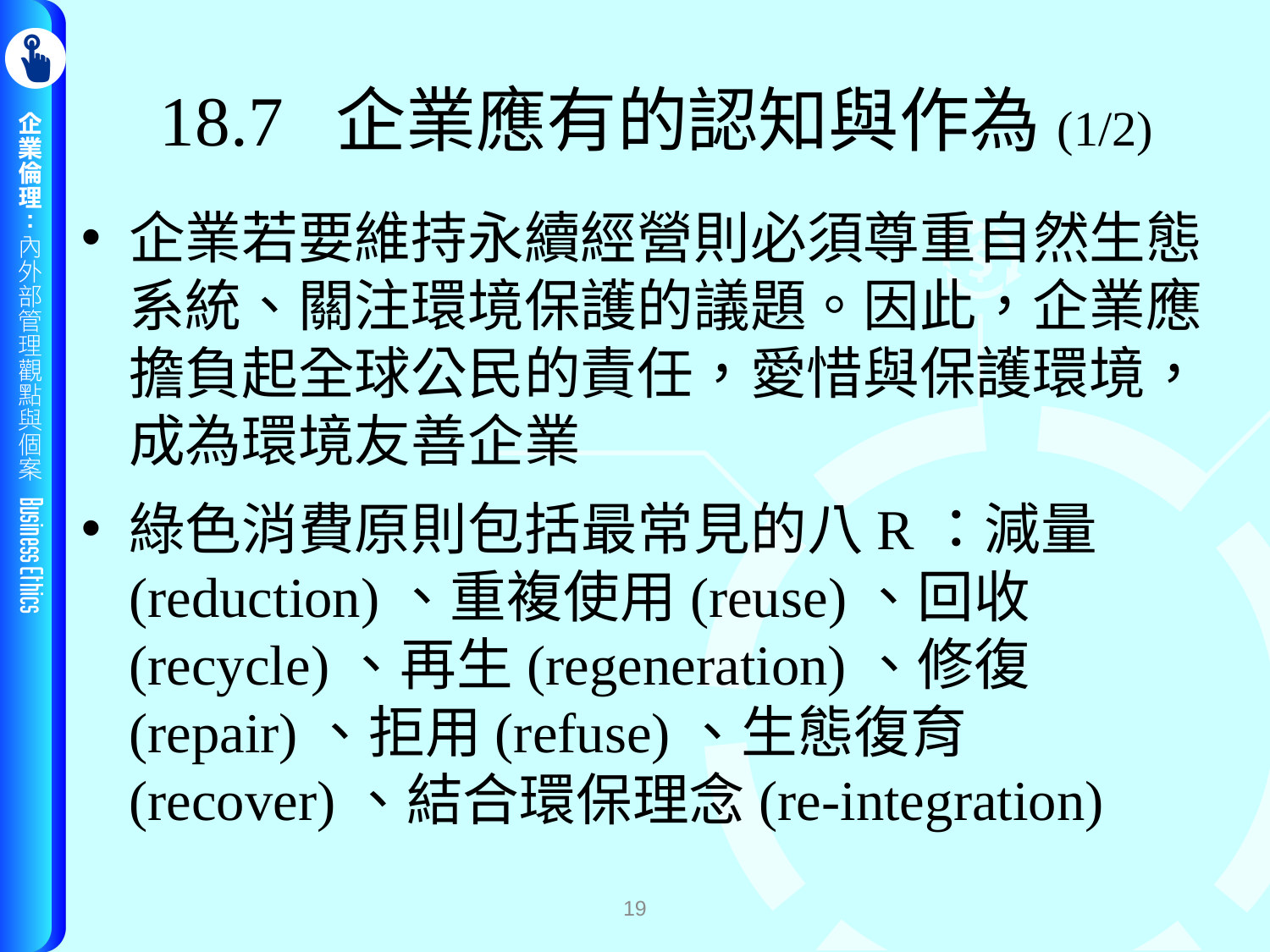

# 18.7  企業應有的認知與作為(1/2)
企業若要維持永續經營則必須尊重自然生態系統、關注環境保護的議題。因此，企業應擔負起全球公民的責任，愛惜與保護環境，成為環境友善企業
綠色消費原則包括最常見的八R：減量(reduction)、重複使用(reuse)、回收(recycle)、再生(regeneration)、修復(repair)、拒用(refuse)、生態復育(recover)、結合環保理念(re-integration)
19